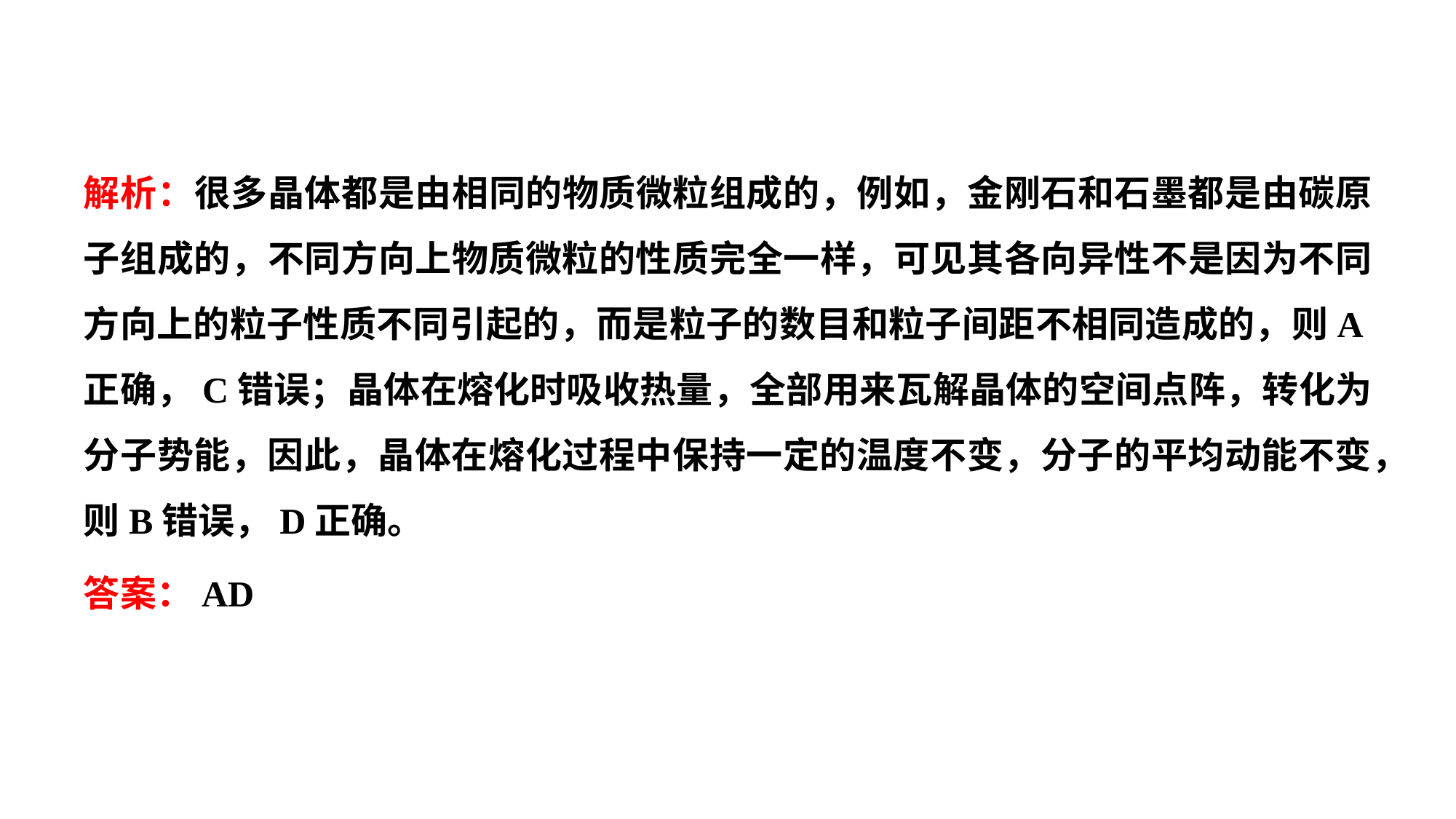

解析：很多晶体都是由相同的物质微粒组成的，例如，金刚石和石墨都是由碳原子组成的，不同方向上物质微粒的性质完全一样，可见其各向异性不是因为不同方向上的粒子性质不同引起的，而是粒子的数目和粒子间距不相同造成的，则A正确，C错误；晶体在熔化时吸收热量，全部用来瓦解晶体的空间点阵，转化为分子势能，因此，晶体在熔化过程中保持一定的温度不变，分子的平均动能不变，则B错误，D正确。
答案：AD